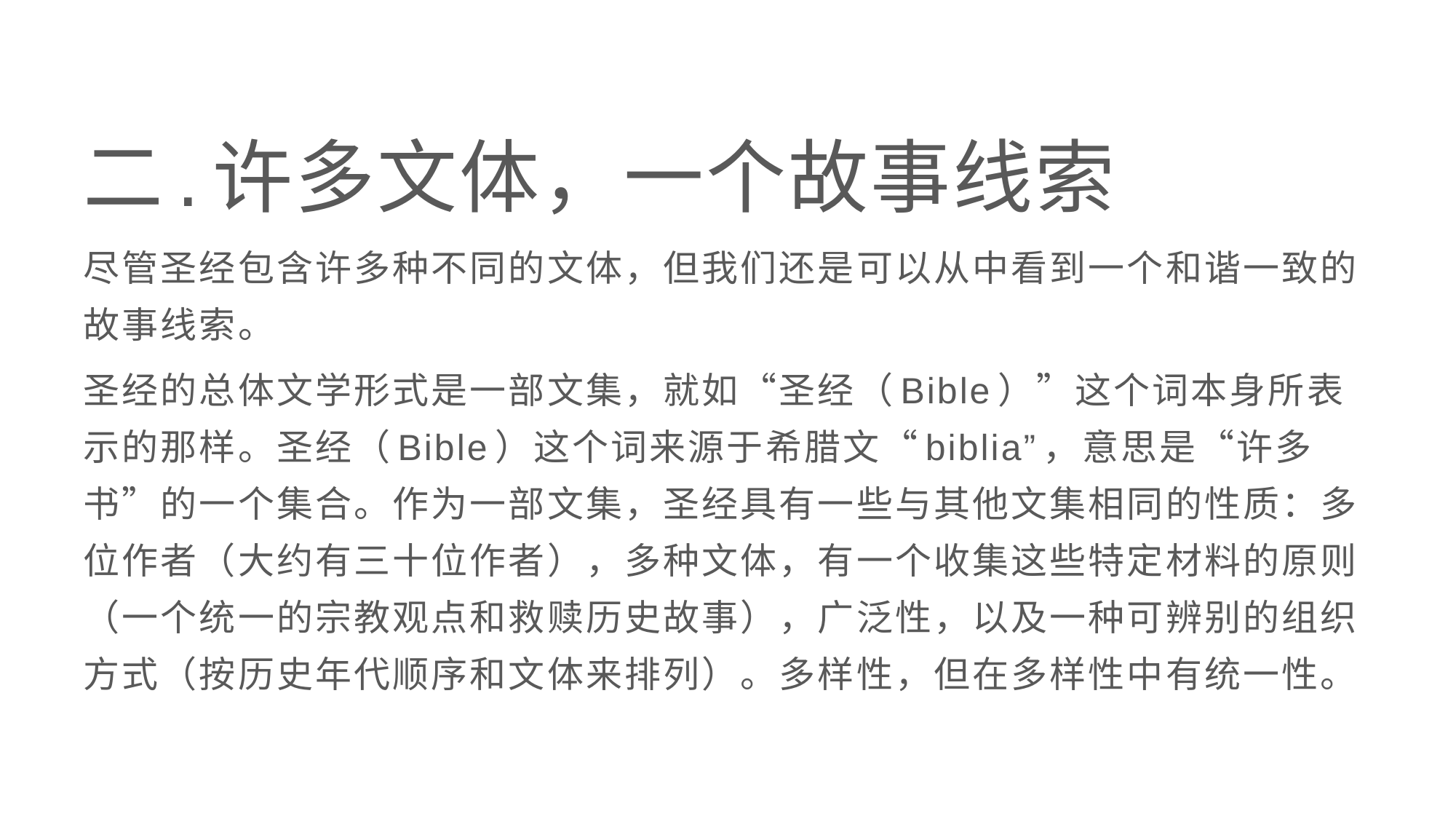

二.许多文体，一个故事线索
尽管圣经包含许多种不同的文体，但我们还是可以从中看到一个和谐一致的故事线索。
圣经的总体文学形式是一部文集，就如“圣经（Bible）”这个词本身所表示的那样。圣经（Bible）这个词来源于希腊文“biblia”，意思是“许多书”的一个集合。作为一部文集，圣经具有一些与其他文集相同的性质：多位作者（大约有三十位作者），多种文体，有一个收集这些特定材料的原则（一个统一的宗教观点和救赎历史故事），广泛性，以及一种可辨别的组织方式（按历史年代顺序和文体来排列）。多样性，但在多样性中有统一性。